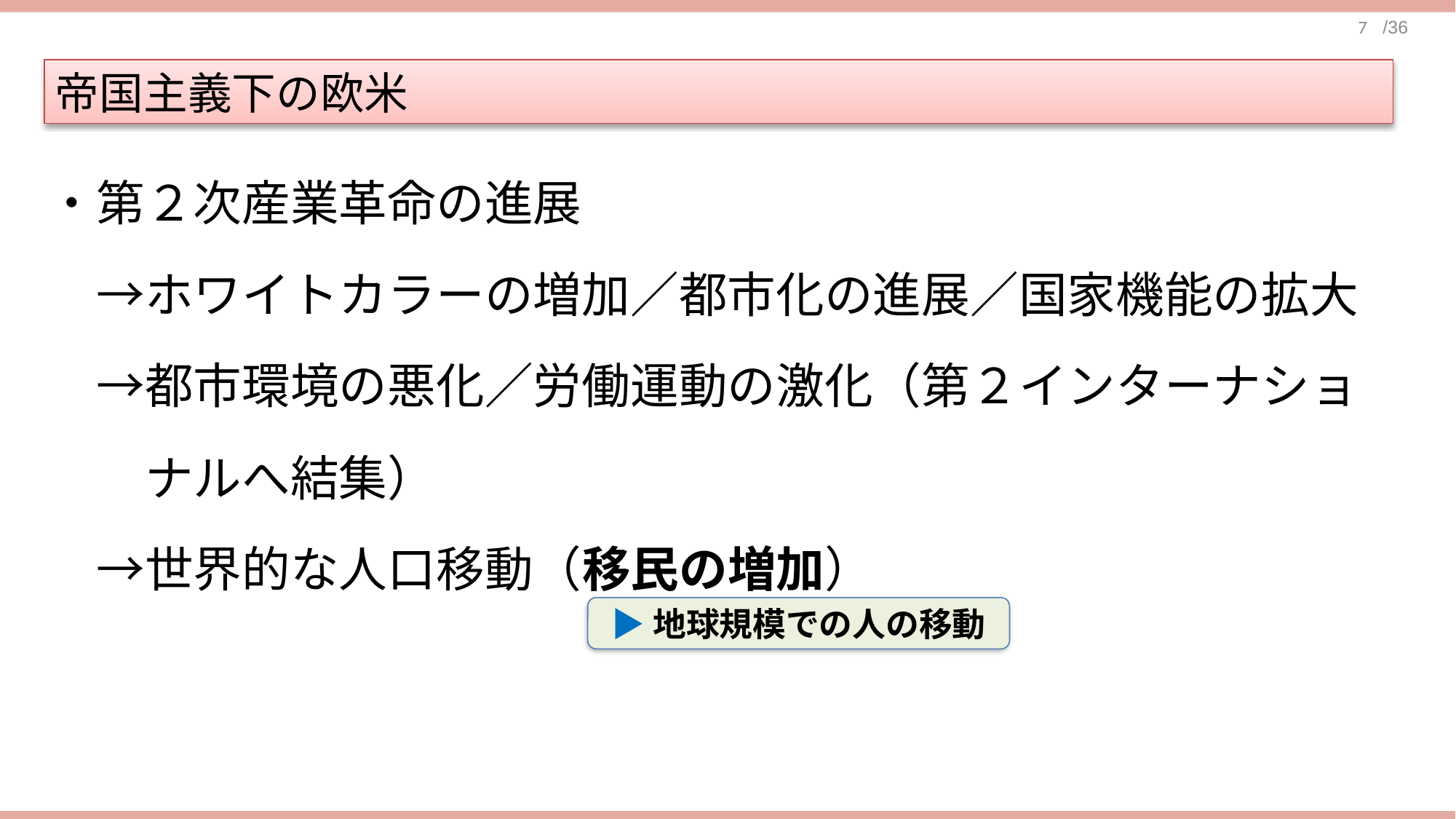

帝国主義下の欧米
・第２次産業革命の進展
　→ホワイトカラーの増加／都市化の進展／国家機能の拡大
　→都市環境の悪化／労働運動の激化（第２インターナショ
　　ナルへ結集）
　→世界的な人口移動（移民の増加）
▶地球規模での人の移動